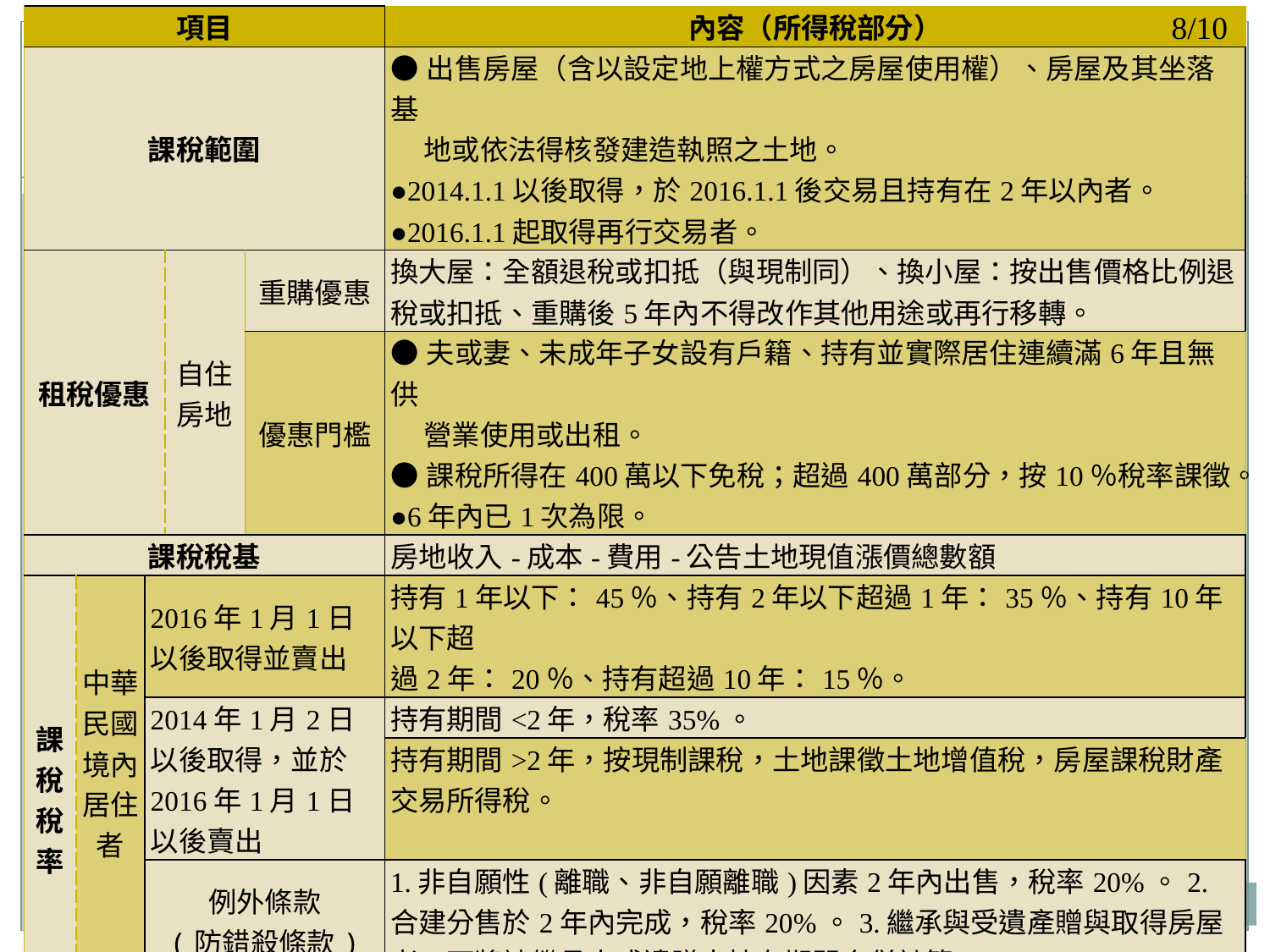

8/10
| 項目 |  |  |  |  | 內容（所得稅部分） |
| --- | --- | --- | --- | --- | --- |
| 課稅範圍 |  |  |  |  | ●出售房屋（含以設定地上權方式之房屋使用權）、房屋及其坐落基 地或依法得核發建造執照之土地。 ●2014.1.1以後取得，於2016.1.1後交易且持有在2年以內者。 ●2016.1.1起取得再行交易者。 |
| 租稅優惠 |  |  | 自住 房地 | 重購優惠 | 換大屋：全額退稅或扣抵（與現制同）、換小屋：按出售價格比例退稅或扣抵、重購後5年內不得改作其他用途或再行移轉。 |
|  |  |  |  | 優惠門檻 | ●夫或妻、未成年子女設有戶籍、持有並實際居住連續滿6年且無供 營業使用或出租。 ●課稅所得在400萬以下免稅；超過400萬部分，按10％稅率課徵。 ●6年內已1次為限。 |
| 課稅稅基 |  |  |  |  | 房地收入-成本-費用-公告土地現值漲價總數額 |
| 課稅 稅率 | 中華民國境內居住者 | 2016年1月1日以後取得並賣出 |  |  | 持有1年以下：45％、持有2年以下超過1年：35％、持有10年以下超 過2年：20％、持有超過10年：15％。 |
|  |  | 2014年1月2日以後取得，並於2016年1月1日以後賣出 |  |  | 持有期間<2年，稅率35%。 |
|  |  |  |  |  | 持有期間>2年，按現制課稅，土地課徵土地增值稅，房屋課稅財產交易所得稅。 |
|  |  | 例外條款 (防錯殺條款) |  |  | 1.非自願性(離職、非自願離職)因素2年內出售，稅率20%。2.合建分售於2年內完成，稅率20%。3.繼承與受遺產贈與取得房屋者，可將被繼承人或遺贈人持有期間合併計算。 |
|  | 非境內居住者 |  |  |  | 持有1年以下：45％、持有1年以上：35％ |
| 課稅方式 |  |  |  |  | 分離課稅，於所有權移轉之次日起算30天內申辦納稅 |
| 盈虧互抵 |  |  |  |  | 虧損得後抵3年（與現制類同） |
| 裁罰規定 |  |  |  |  | 個人未依限辦理房屋、土地交易所得申辦，應處3000元以上3萬元以下罰緩。個人未申報或短漏報房屋、土地交易所得，應處以2倍以下或3倍以下之漏稅罰。 |
| 稅收用途 |  |  |  |  | 循預算程序用於住宅政策及社會福利支出 |
#